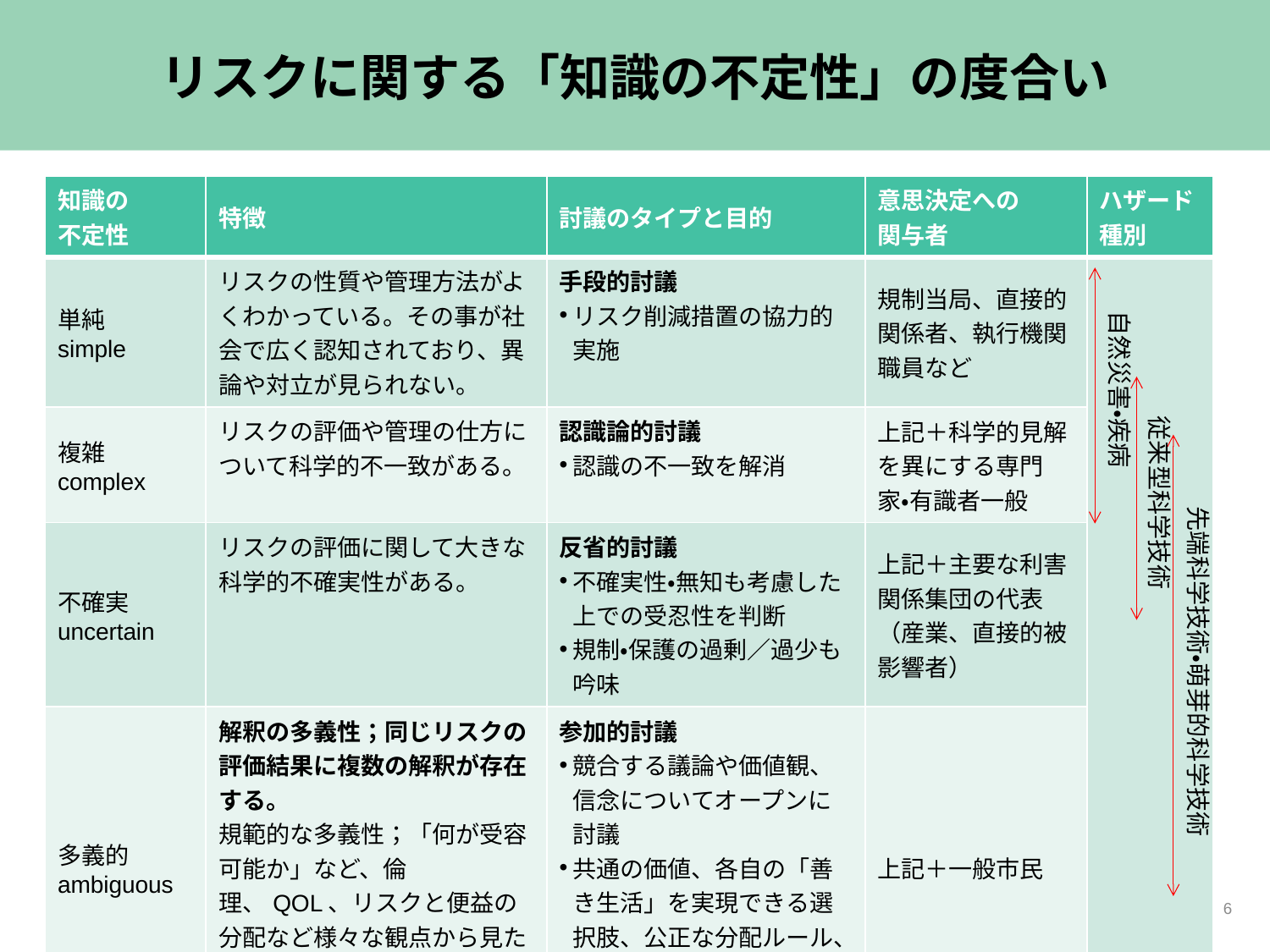

# リスクに関する「知識の不定性」の度合い
| 知識の 不定性 | 特徴 | 討議のタイプと目的 | 意思決定への 関与者 | ハザード 種別 |
| --- | --- | --- | --- | --- |
| 単純 simple | リスクの性質や管理方法がよくわかっている。その事が社会で広く認知されており、異論や対立が見られない。 | 手段的討議 リスク削減措置の協力的実施 | 規制当局、直接的関係者、執行機関職員など |  |
| 複雑 complex | リスクの評価や管理の仕方について科学的不一致がある。 | 認識論的討議 認識の不一致を解消 | 上記＋科学的見解を異にする専門家・有識者一般 |  |
| 不確実 uncertain | リスクの評価に関して大きな科学的不確実性がある。 | 反省的討議 不確実性・無知も考慮した上での受忍性を判断 規制・保護の過剰／過少も吟味 | 上記＋主要な利害関係集団の代表（産業、直接的被影響者） |  |
| 多義的 ambiguous | 解釈の多義性；同じリスクの評価結果に複数の解釈が存在する。 規範的な多義性；「何が受容可能か」など、倫理、QOL、リスクと便益の分配など様々な観点から見た考え方が存在する。 | 参加的討議 競合する議論や価値観、信念についてオープンに討議 共通の価値、各自の「善き生活」を実現できる選択肢、公正な分配ルール、共通の福祉を実現する方法を追求 | 上記＋一般市民 |  |
自然災害・疾病
従来型科学技術
先端科学技術・萌芽的科学技術
6